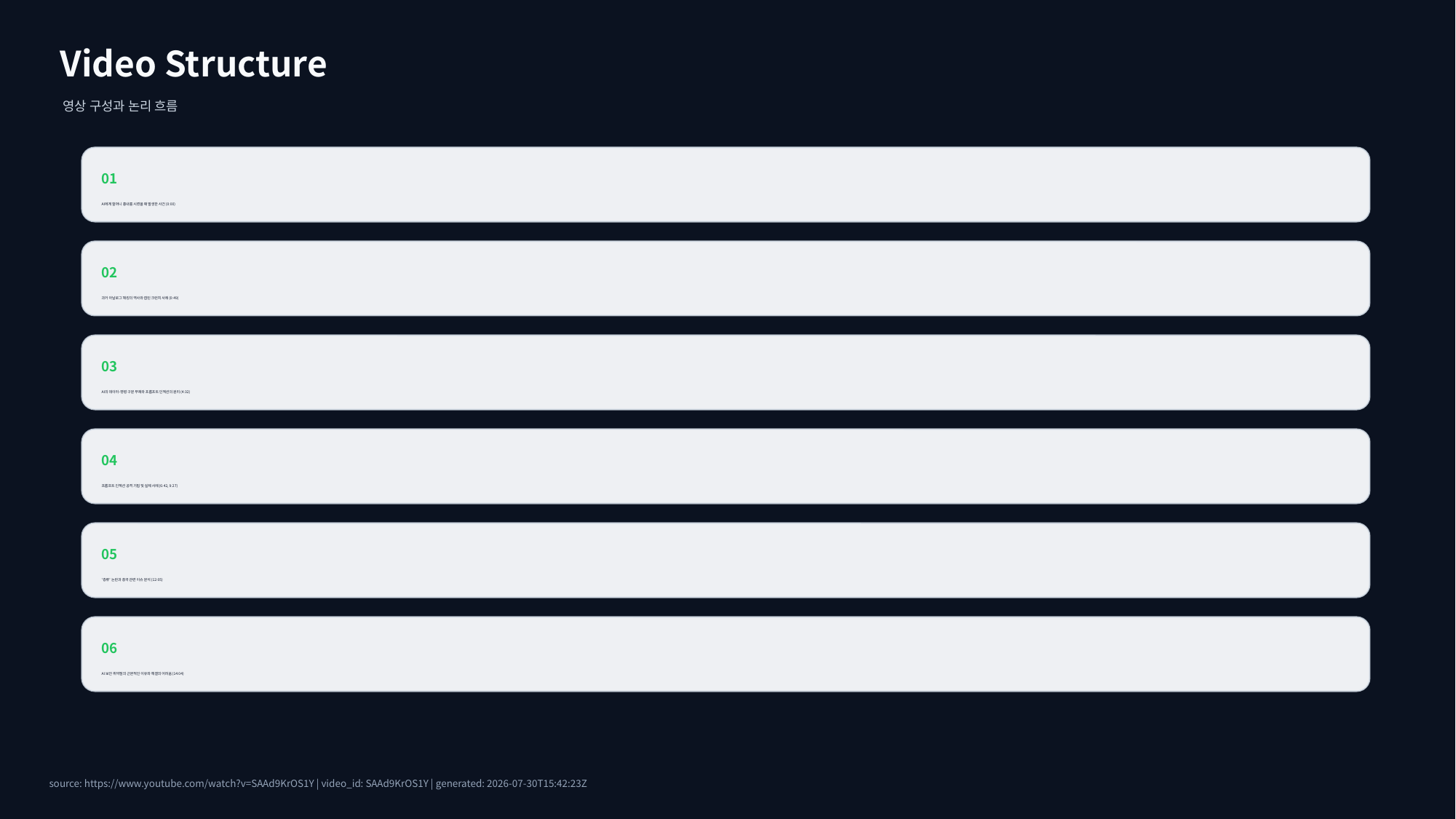

Video Structure
영상 구성과 논리 흐름

01
AI에게 할머니 흉내를 시켰을 때 발생한 사건 (0:00)

02
과거 아날로그 해킹의 역사와 캡틴 크런치 사례 (0:49)

03
AI의 데이터-명령 구분 부재와 프롬프트 인젝션의 원리 (4:32)

04
프롬프트 인젝션 공격 기법 및 실제 사례 (6:42, 9:27)

05
'증류' 논란과 중국 관련 이슈 분석 (12:05)

06
AI 보안 취약점의 근본적인 이유와 해결의 어려움 (14:04)
source: https://www.youtube.com/watch?v=SAAd9KrOS1Y | video_id: SAAd9KrOS1Y | generated: 2026-07-30T15:42:23Z